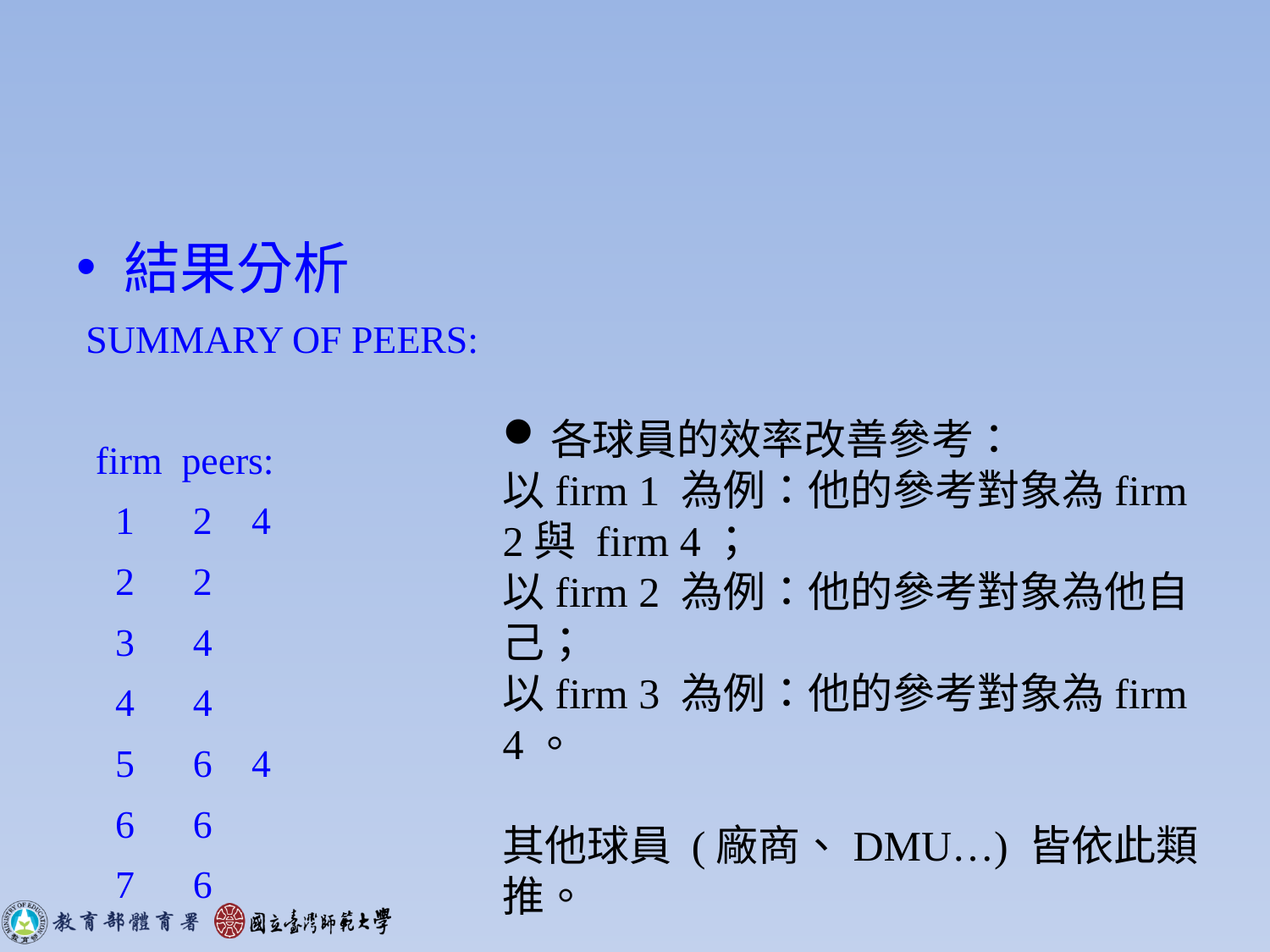

#
結果分析
 SUMMARY OF PEERS:

  firm  peers:
    1      2    4
    2      2
    3      4
    4      4
    5      6    4
    6      6
    7      6
各球員的效率改善參考：
以firm 1 為例：他的參考對象為firm 2與 firm 4；
以firm 2 為例：他的參考對象為他自己；
以firm 3 為例：他的參考對象為firm 4。

其他球員 (廠商、DMU…) 皆依此類推。